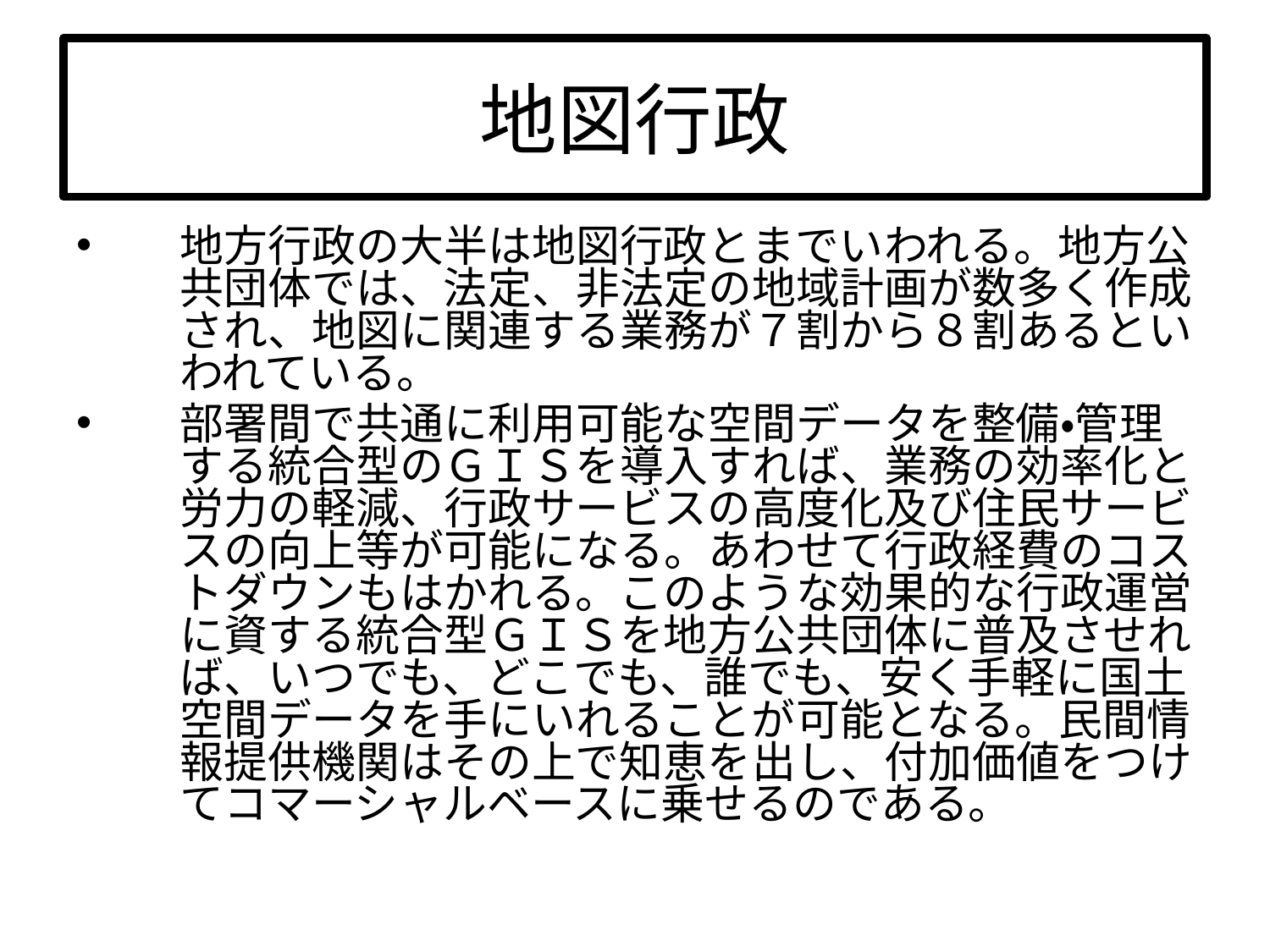

# 地図行政
地方行政の大半は地図行政とまでいわれる。地方公共団体では、法定、非法定の地域計画が数多く作成され、地図に関連する業務が７割から８割あるといわれている。
部署間で共通に利用可能な空間データを整備・管理する統合型のＧＩＳを導入すれば、業務の効率化と労力の軽減、行政サービスの高度化及び住民サービスの向上等が可能になる。あわせて行政経費のコストダウンもはかれる。このような効果的な行政運営に資する統合型ＧＩＳを地方公共団体に普及させれば、いつでも、どこでも、誰でも、安く手軽に国土空間データを手にいれることが可能となる。民間情報提供機関はその上で知恵を出し、付加価値をつけてコマーシャルベースに乗せるのである。